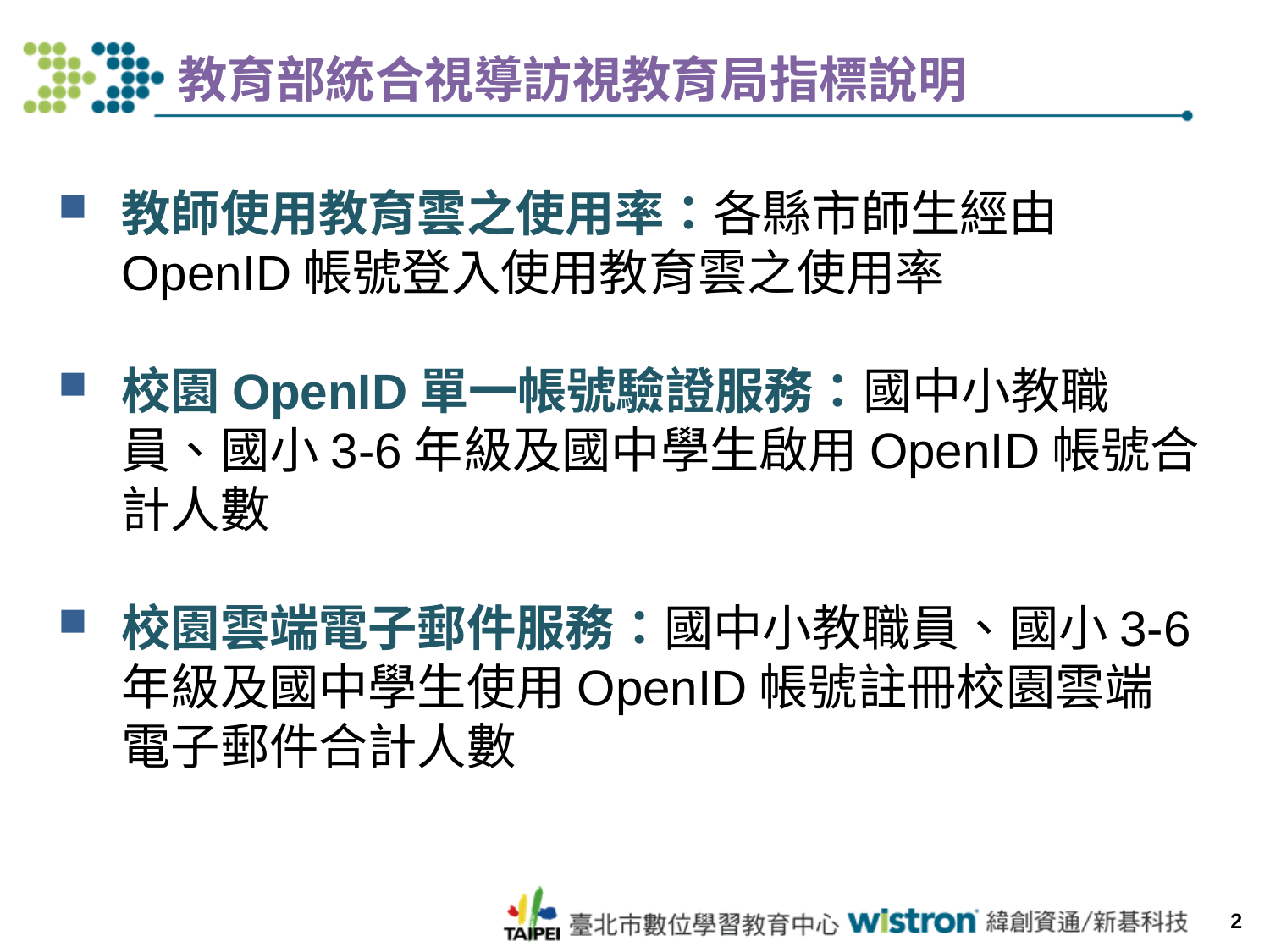

# 教育部統合視導訪視教育局指標說明
教師使用教育雲之使用率：各縣市師生經由OpenID帳號登入使用教育雲之使用率

校園OpenID單一帳號驗證服務：國中小教職員、國小3-6年級及國中學生啟用OpenID帳號合計人數

校園雲端電子郵件服務：國中小教職員、國小3-6年級及國中學生使用OpenID帳號註冊校園雲端電子郵件合計人數
2